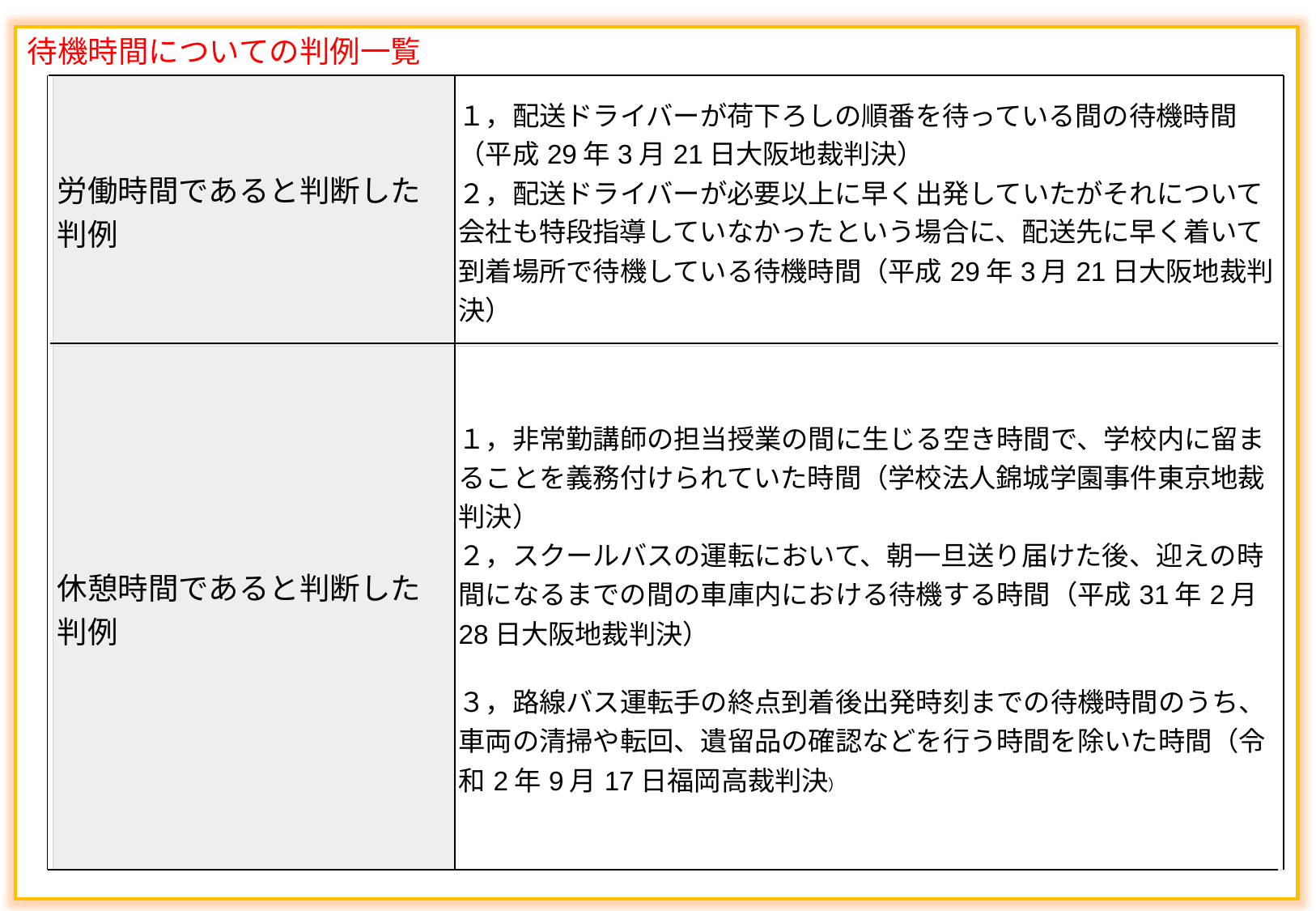

待機時間についての判例一覧

| 労働時間であると判断した判例 | １，配送ドライバーが荷下ろしの順番を待っている間の待機時間（平成29年3月21日大阪地裁判決）  ２，配送ドライバーが必要以上に早く出発していたがそれについて会社も特段指導していなかったという場合に、配送先に早く着いて到着場所で待機している待機時間（平成29年3月21日大阪地裁判決） |
| --- | --- |
| 休憩時間であると判断した判例 | １，非常勤講師の担当授業の間に生じる空き時間で、学校内に留まることを義務付けられていた時間（学校法人錦城学園事件東京地裁判決）  ２，スクールバスの運転において、朝一旦送り届けた後、迎えの時間になるまでの間の車庫内における待機する時間（平成31年2月28日大阪地裁判決）   ３，路線バス運転手の終点到着後出発時刻までの待機時間のうち、車両の清掃や転回、遺留品の確認などを行う時間を除いた時間（令和2年9月17日福岡高裁判決） |